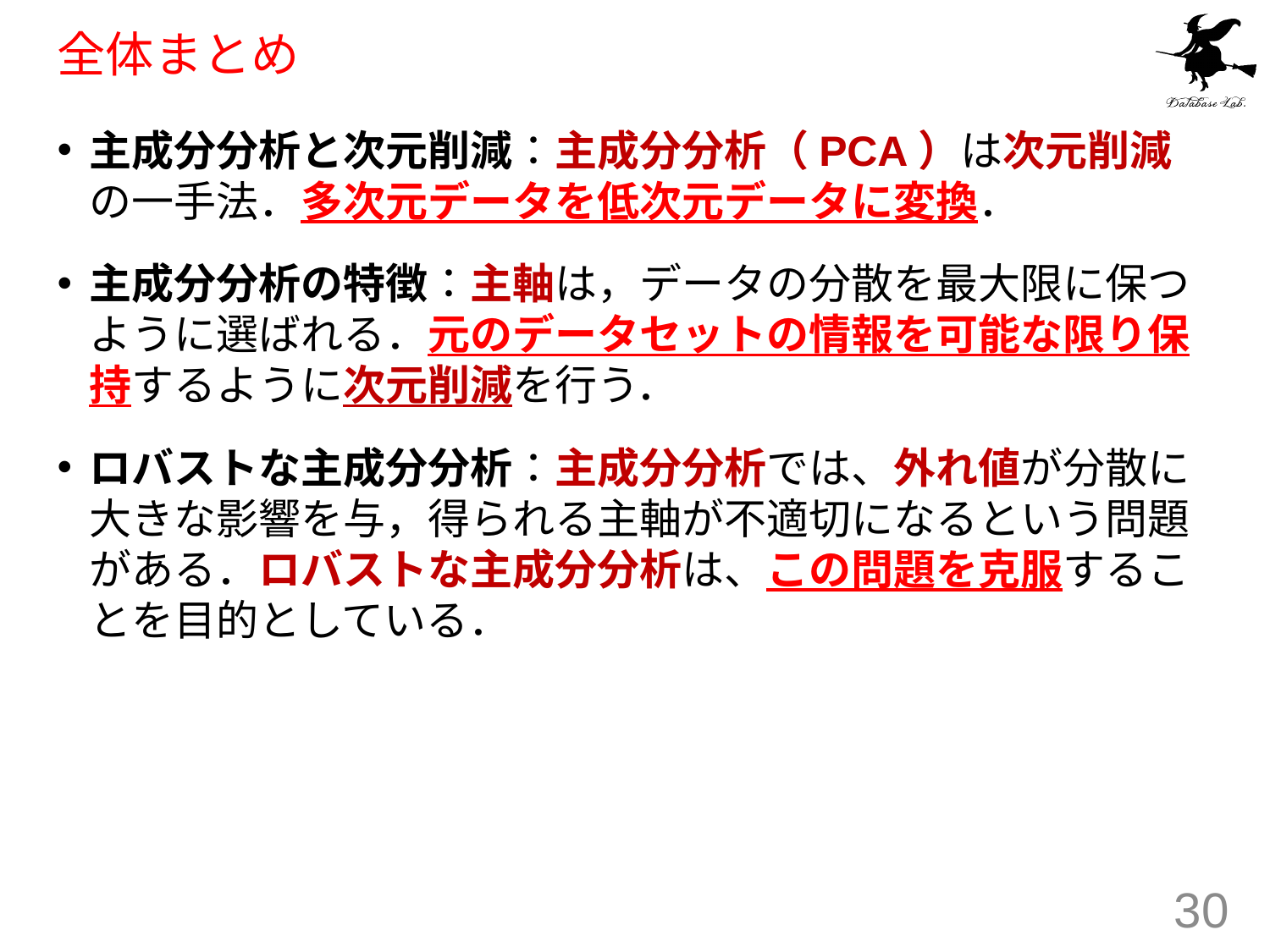

# 全体まとめ
主成分分析と次元削減：主成分分析（PCA）は次元削減の一手法．多次元データを低次元データに変換．
主成分分析の特徴：主軸は，データの分散を最大限に保つように選ばれる．元のデータセットの情報を可能な限り保持するように次元削減を行う．
ロバストな主成分分析：主成分分析では、外れ値が分散に大きな影響を与，得られる主軸が不適切になるという問題がある．ロバストな主成分分析は、この問題を克服することを目的としている．
30